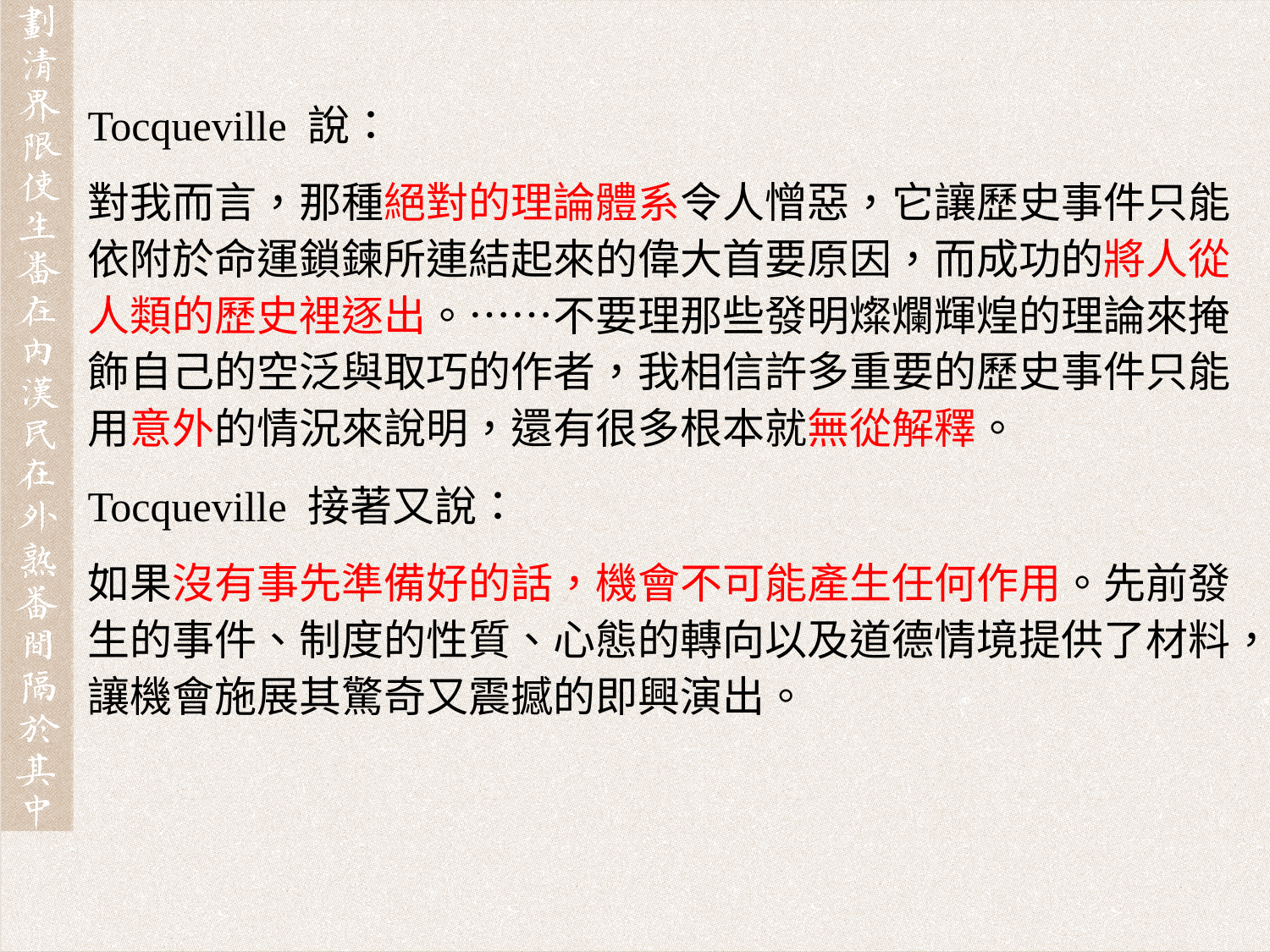

Tocqueville 說：
對我而言，那種絕對的理論體系令人憎惡，它讓歷史事件只能依附於命運鎖鍊所連結起來的偉大首要原因，而成功的將人從人類的歷史裡逐出。……不要理那些發明燦爛輝煌的理論來掩飾自己的空泛與取巧的作者，我相信許多重要的歷史事件只能用意外的情況來說明，還有很多根本就無從解釋。
Tocqueville 接著又說：
如果沒有事先準備好的話，機會不可能產生任何作用。先前發生的事件、制度的性質、心態的轉向以及道德情境提供了材料，讓機會施展其驚奇又震撼的即興演出。